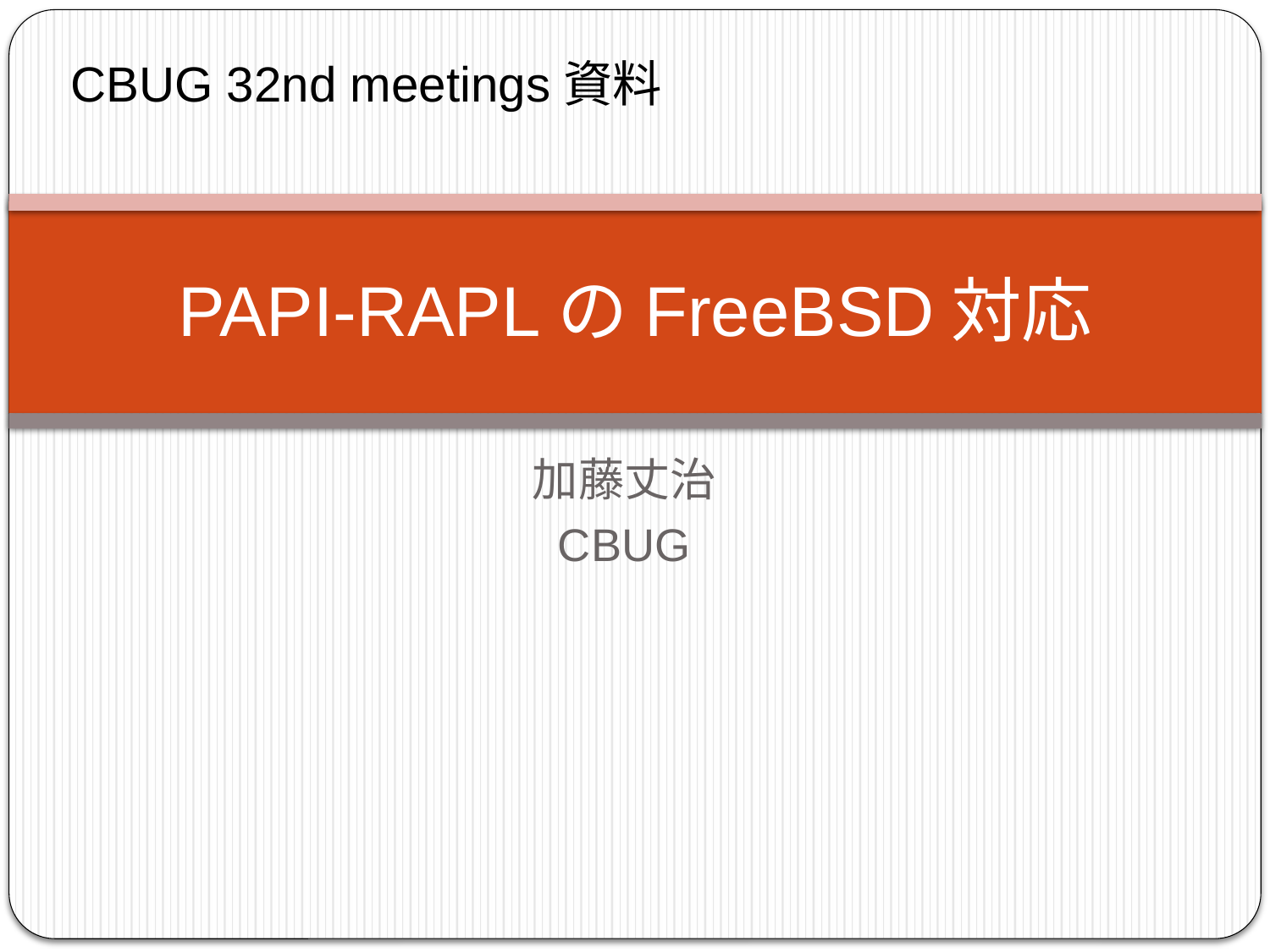

CBUG 32nd meetings資料
# PAPI-RAPLのFreeBSD対応
加藤丈治
CBUG